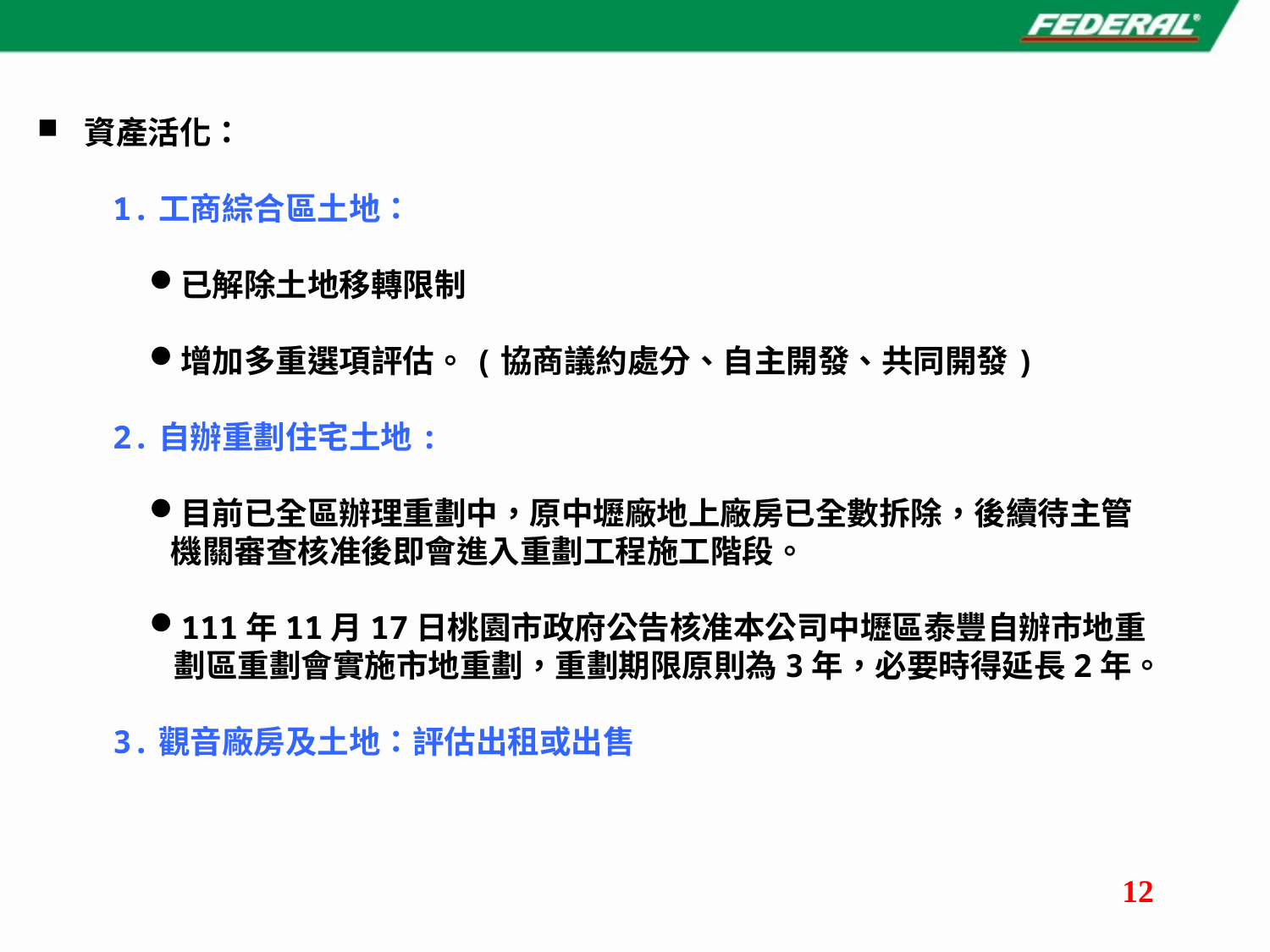

資產活化：

1.工商綜合區土地：

已解除土地移轉限制

增加多重選項評估。(協商議約處分、自主開發、共同開發)

2.自辦重劃住宅土地:

目前已全區辦理重劃中，原中壢廠地上廠房已全數拆除，後續待主管
  機關審查核准後即會進入重劃工程施工階段。

111年11月17日桃園市政府公告核准本公司中壢區泰豐自辦市地重劃區重劃會實施市地重劃，重劃期限原則為3年，必要時得延長2年。

3.觀音廠房及土地：評估出租或出售

12